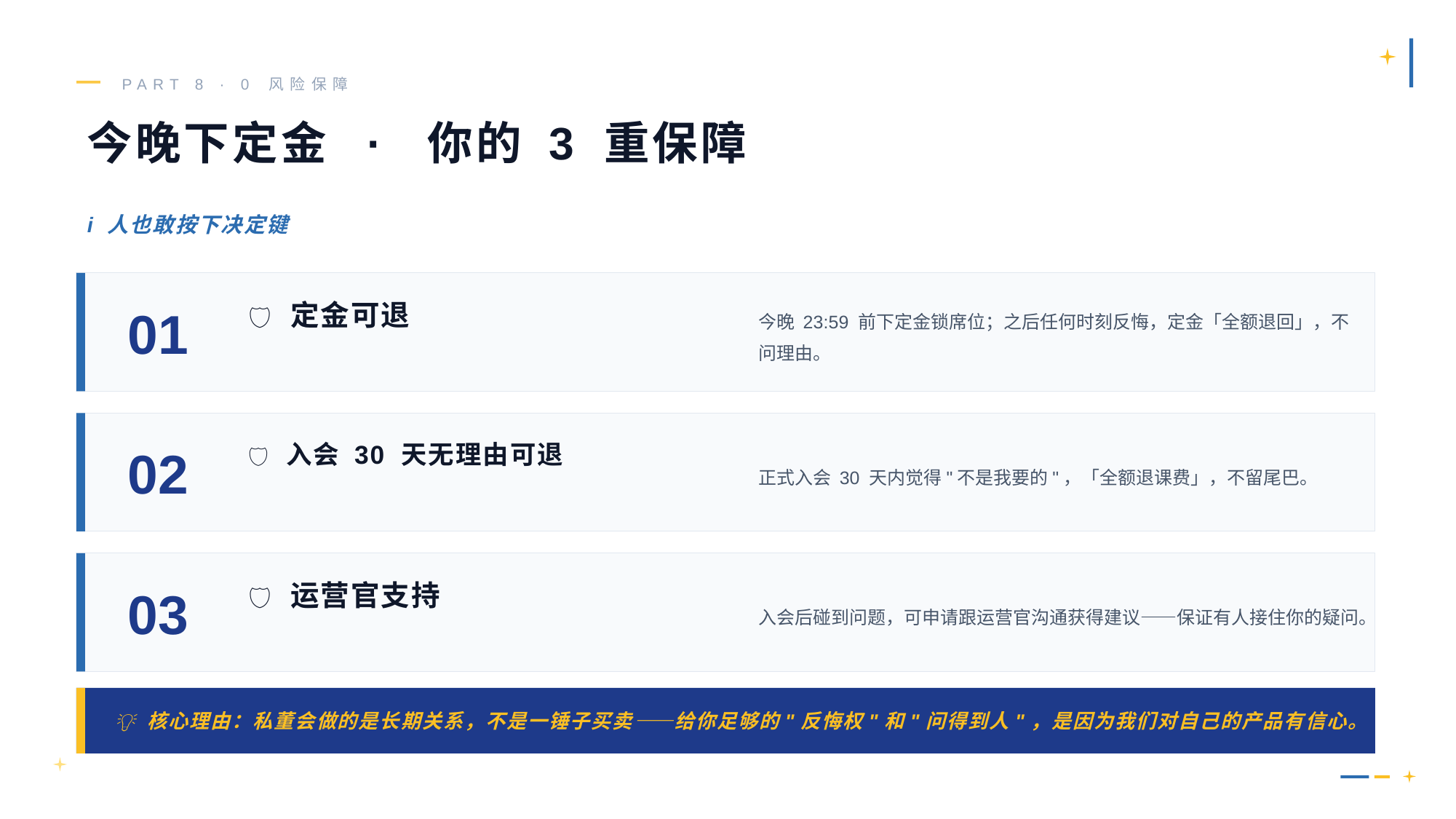

PART 8 · 0 风险保障

今晚下定金  ·  你的 3 重保障
i 人也敢按下决定键

01
今晚 23:59 前下定金锁席位；之后任何时刻反悔，定金「全额退回」，不问理由。
🛡️ 定金可退

02
正式入会 30 天内觉得"不是我要的"，「全额退课费」，不留尾巴。
🛡️ 入会 30 天无理由可退

03
入会后碰到问题，可申请跟运营官沟通获得建议——保证有人接住你的疑问。
🛡️ 运营官支持

💡 核心理由：私董会做的是长期关系，不是一锤子买卖——给你足够的"反悔权"和"问得到人"，是因为我们对自己的产品有信心。